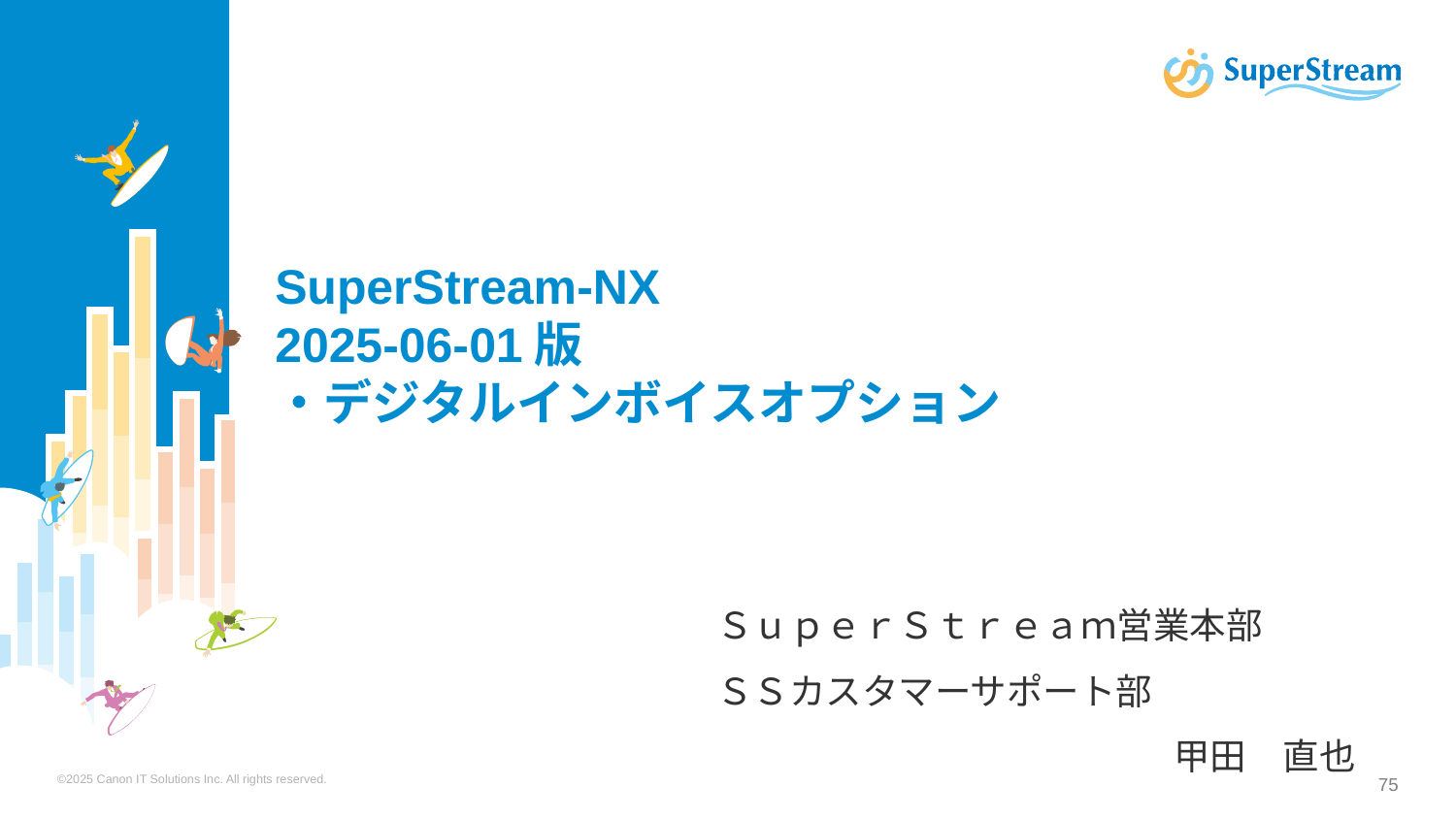

SuperStream-NX
2025-06-01版
・デジタルインボイスオプション
ＳｕｐｅｒＳｔｒｅａｍ営業本部
ＳＳカスタマーサポート部
甲田　直也
©2025 Canon IT Solutions Inc. All rights reserved.
75